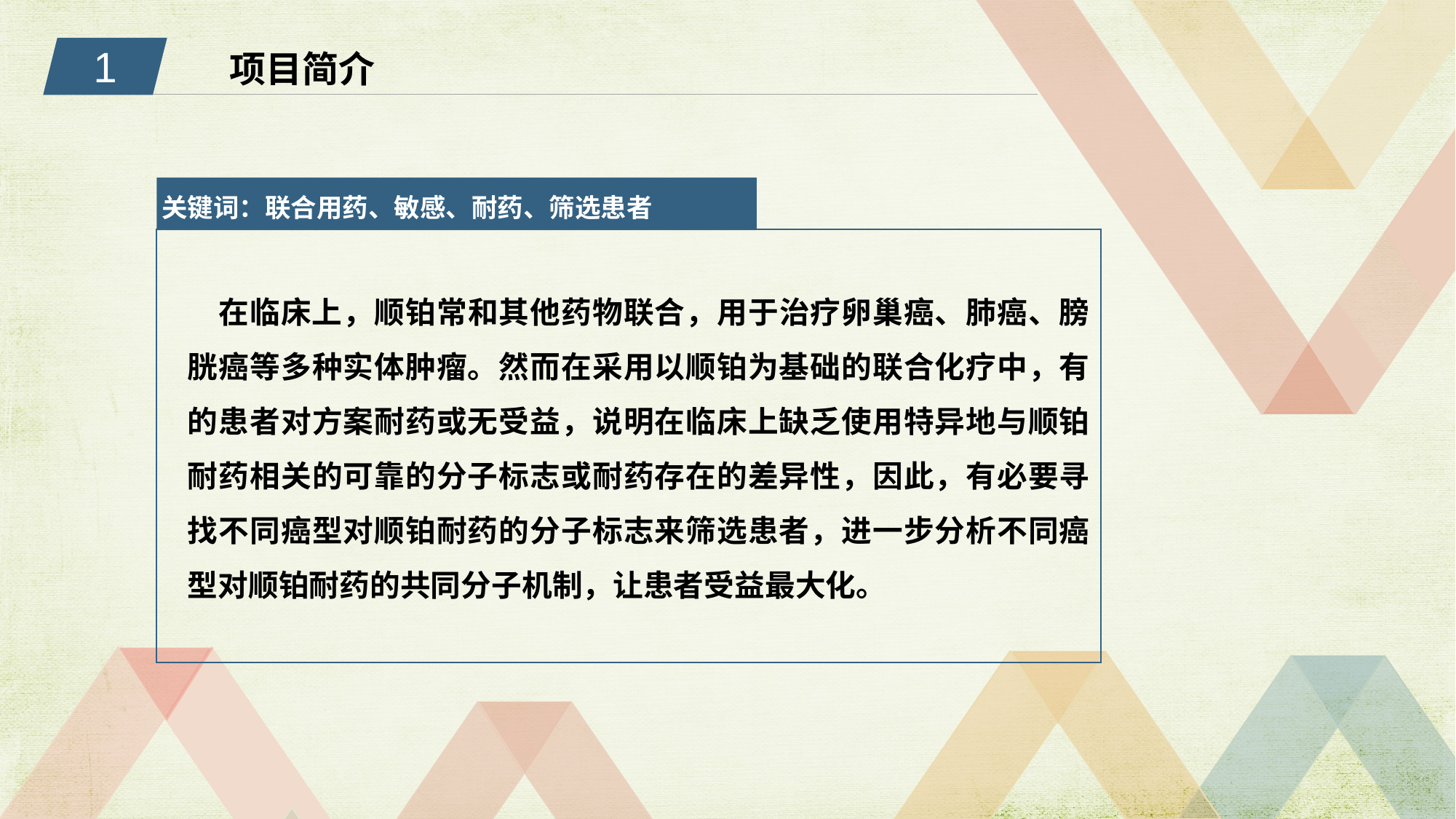

1

项目简介

关键词：联合用药、敏感、耐药、筛选患者

   在临床上，顺铂常和其他药物联合，用于治疗卵巢癌、肺癌、膀胱癌等多种实体肿瘤。然而在采用以顺铂为基础的联合化疗中，有的患者对方案耐药或无受益，说明在临床上缺乏使用特异地与顺铂耐药相关的可靠的分子标志或耐药存在的差异性，因此，有必要寻找不同癌型对顺铂耐药的分子标志来筛选患者，进一步分析不同癌型对顺铂耐药的共同分子机制，让患者受益最大化。